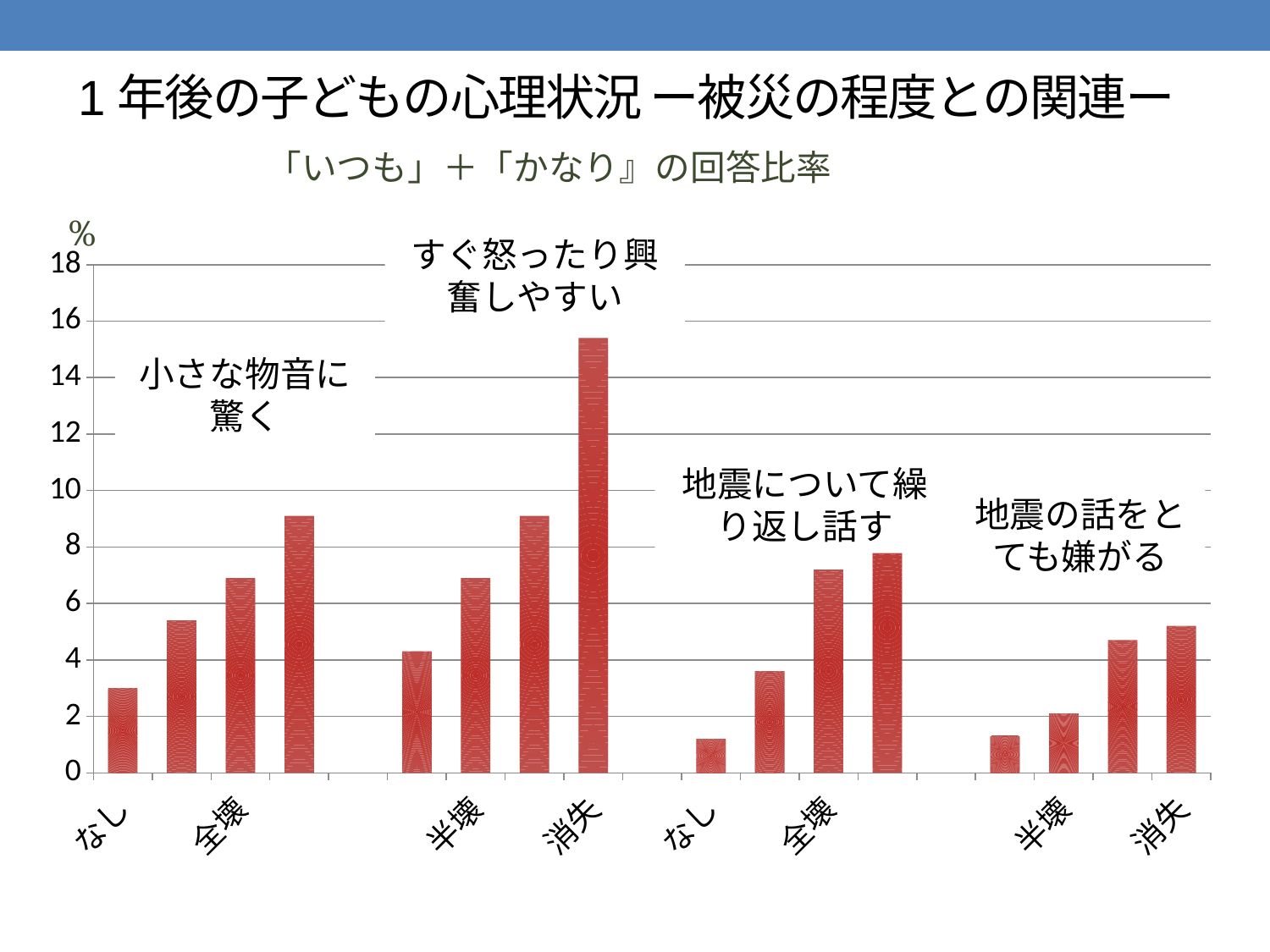

# 1年後の子どもの心理状況 ー被災の程度との関連ー
「いつも」＋「かなり』の回答比率
%
すぐ怒ったり興奮しやすい

### Chart

| Category | ある |
|---|---|
| なし | 3.0 |
| 半壊 | 5.4 |
| 全壊 | 6.9 |
| 消失 | 9.1 |
|  | None |
| なし | 4.3 |
| 半壊 | 6.9 |
| 全壊 | 9.1 |
| 消失 | 15.4 |
|  | None |
| なし | 1.2 |
| 半壊 | 3.6 |
| 全壊 | 7.2 |
| 消失 | 10.3 |
|  | None |
| なし | 1.3 |
| 半壊 | 2.1 |
| 全壊 | 4.7 |
| 消失 | 5.2 |
小さな物音に驚く
地震について繰り返し話す
地震の話をとても嫌がる